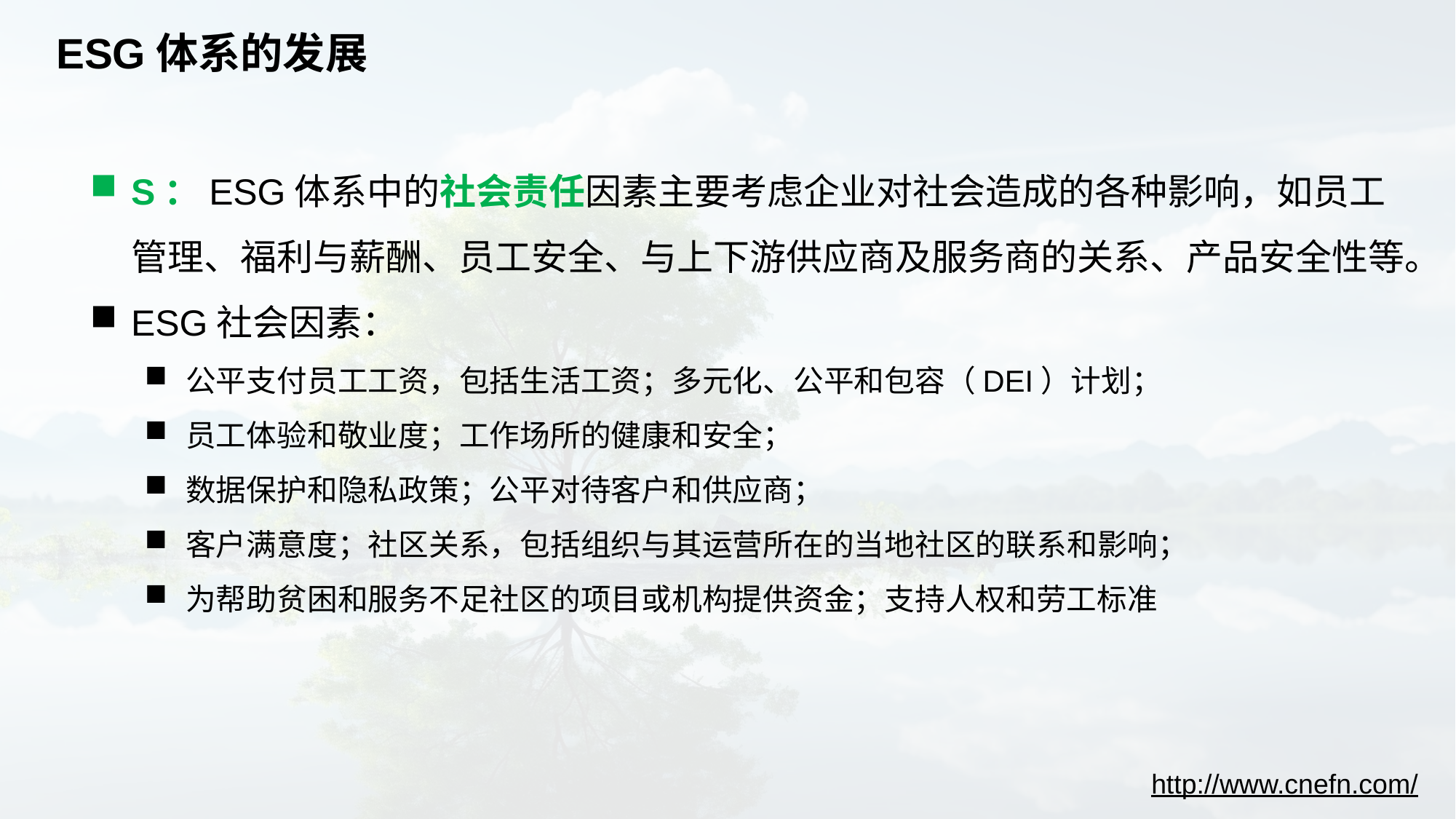

# ESG体系的发展
S：ESG体系中的社会责任因素主要考虑企业对社会造成的各种影响，如员工管理、福利与薪酬、员工安全、与上下游供应商及服务商的关系、产品安全性等。
ESG社会因素：
公平支付员工工资，包括生活工资；多元化、公平和包容（DEI）计划；
员工体验和敬业度；工作场所的健康和安全；
数据保护和隐私政策；公平对待客户和供应商；
客户满意度；社区关系，包括组织与其运营所在的当地社区的联系和影响；
为帮助贫困和服务不足社区的项目或机构提供资金；支持人权和劳工标准